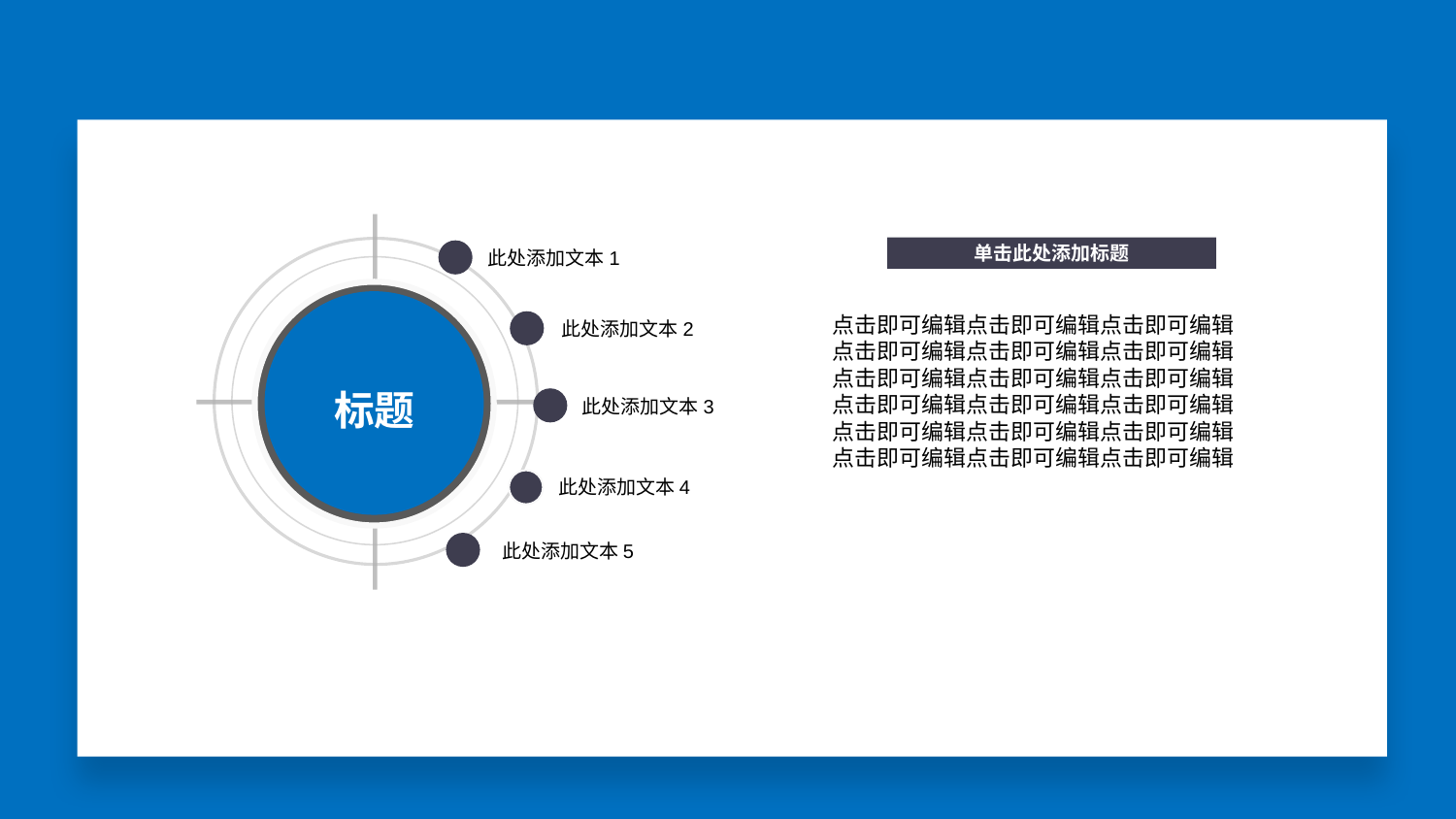

单击此处添加标题

此处添加文本1
点击即可编辑点击即可编辑点击即可编辑点击即可编辑点击即可编辑点击即可编辑点击即可编辑点击即可编辑点击即可编辑点击即可编辑点击即可编辑点击即可编辑点击即可编辑点击即可编辑点击即可编辑点击即可编辑点击即可编辑点击即可编辑

此处添加文本2
标题

此处添加文本3

此处添加文本4

此处添加文本5